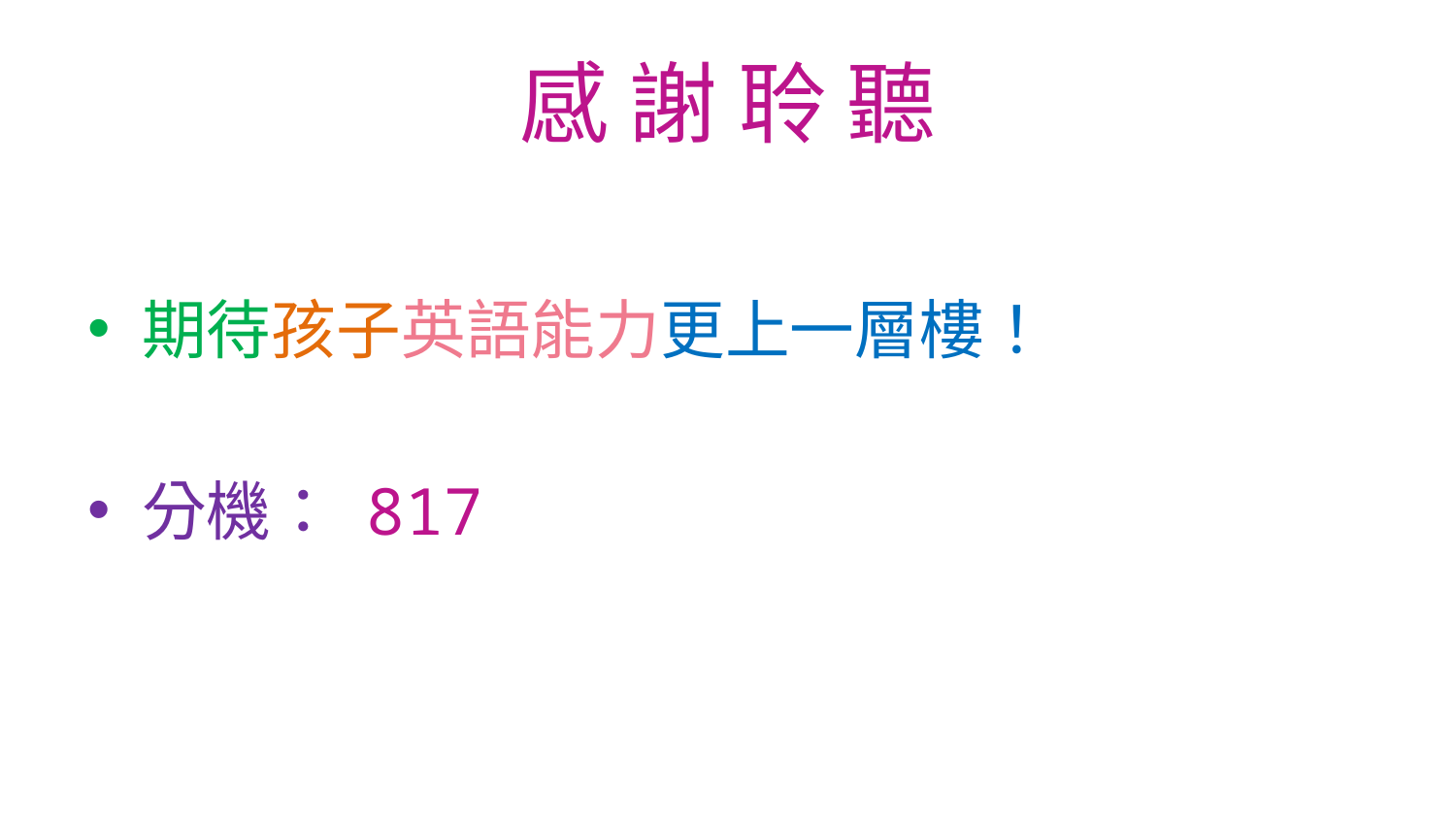

# 感 謝 聆 聽

期待孩子英語能力更上一層樓！

分機： 817